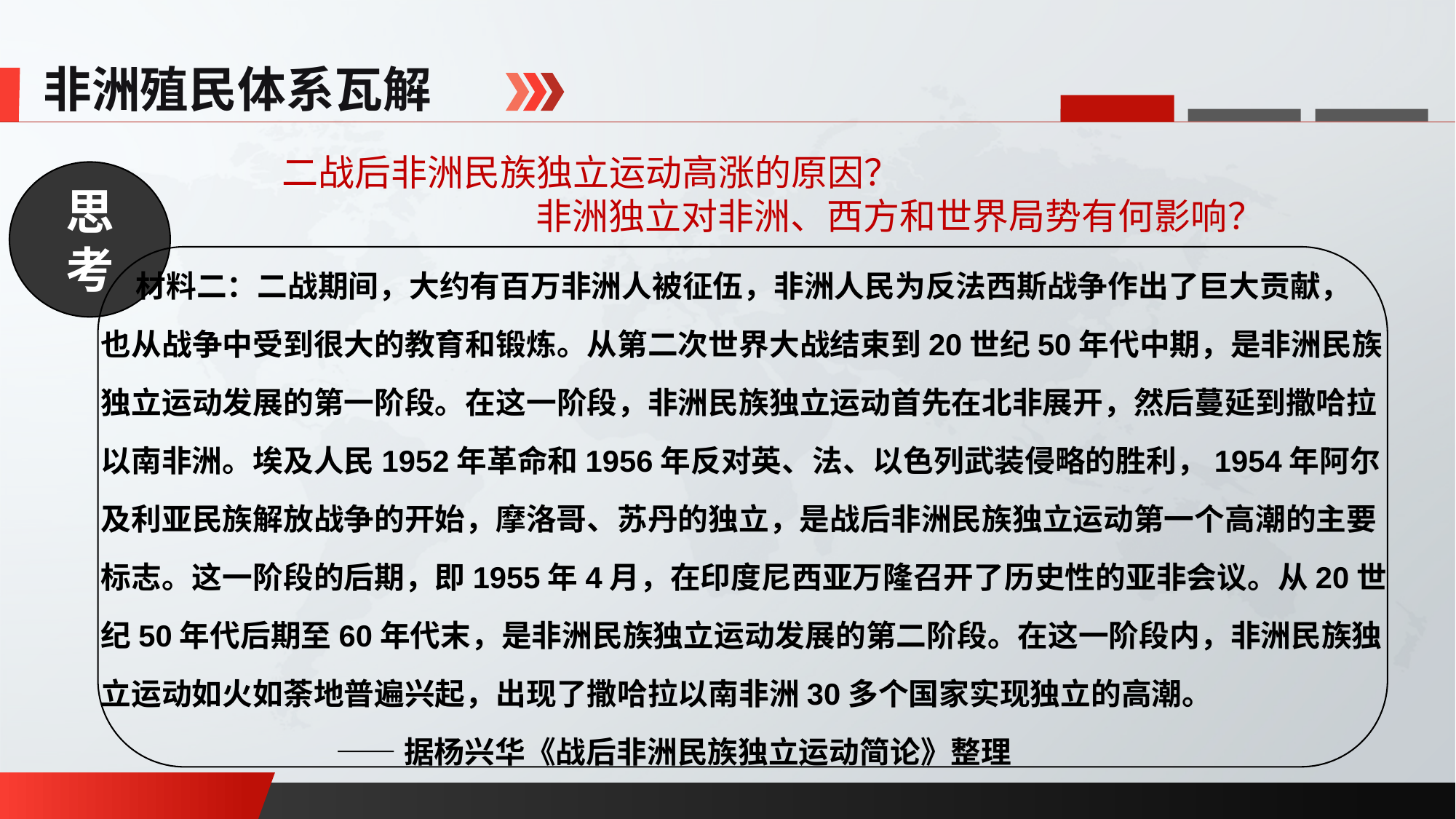

非洲殖民体系瓦解

二战后非洲民族独立运动高涨的原因？
                              非洲独立对非洲、西方和世界局势有何影响？
思考
    材料二：二战期间，大约有百万非洲人被征伍，非洲人民为反法西斯战争作出了巨大贡献，
也从战争中受到很大的教育和锻炼。从第二次世界大战结束到20世纪50年代中期，是非洲民族独立运动发展的第一阶段。在这一阶段，非洲民族独立运动首先在北非展开，然后蔓延到撒哈拉以南非洲。埃及人民1952年革命和1956年反对英、法、以色列武装侵略的胜利，1954年阿尔及利亚民族解放战争的开始，摩洛哥、苏丹的独立，是战后非洲民族独立运动第一个高潮的主要标志。这一阶段的后期，即1955年4月，在印度尼西亚万隆召开了历史性的亚非会议。从20世纪50年代后期至60年代末，是非洲民族独立运动发展的第二阶段。在这一阶段内，非洲民族独立运动如火如荼地普遍兴起，出现了撒哈拉以南非洲30多个国家实现独立的高潮。
                                  ——据杨兴华《战后非洲民族独立运动简论》整理